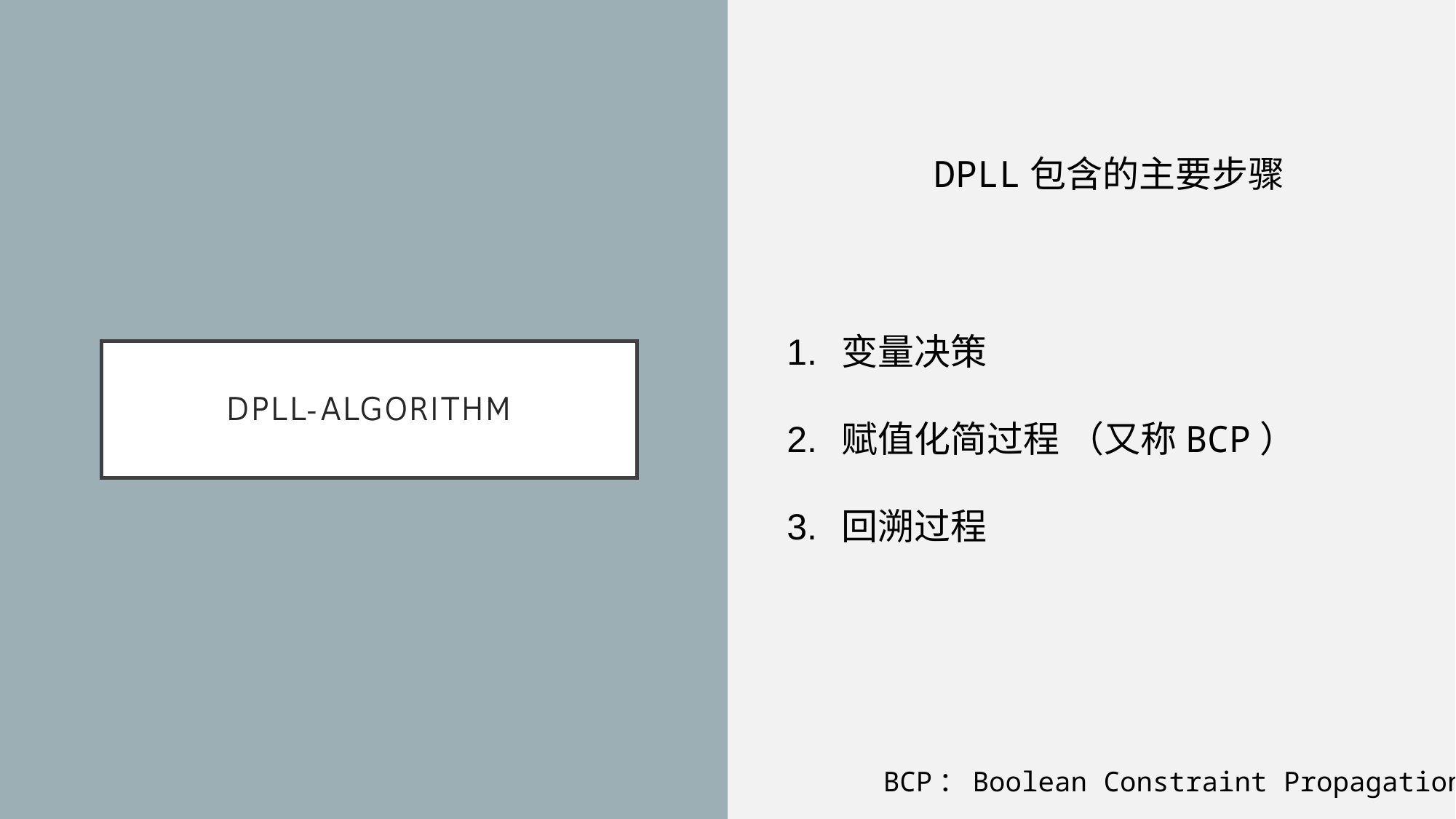

DPLL包含的主要步骤
变量决策
赋值化简过程 （又称BCP）
回溯过程
# DPLL-Algorithm
BCP：Boolean Constraint Propagation